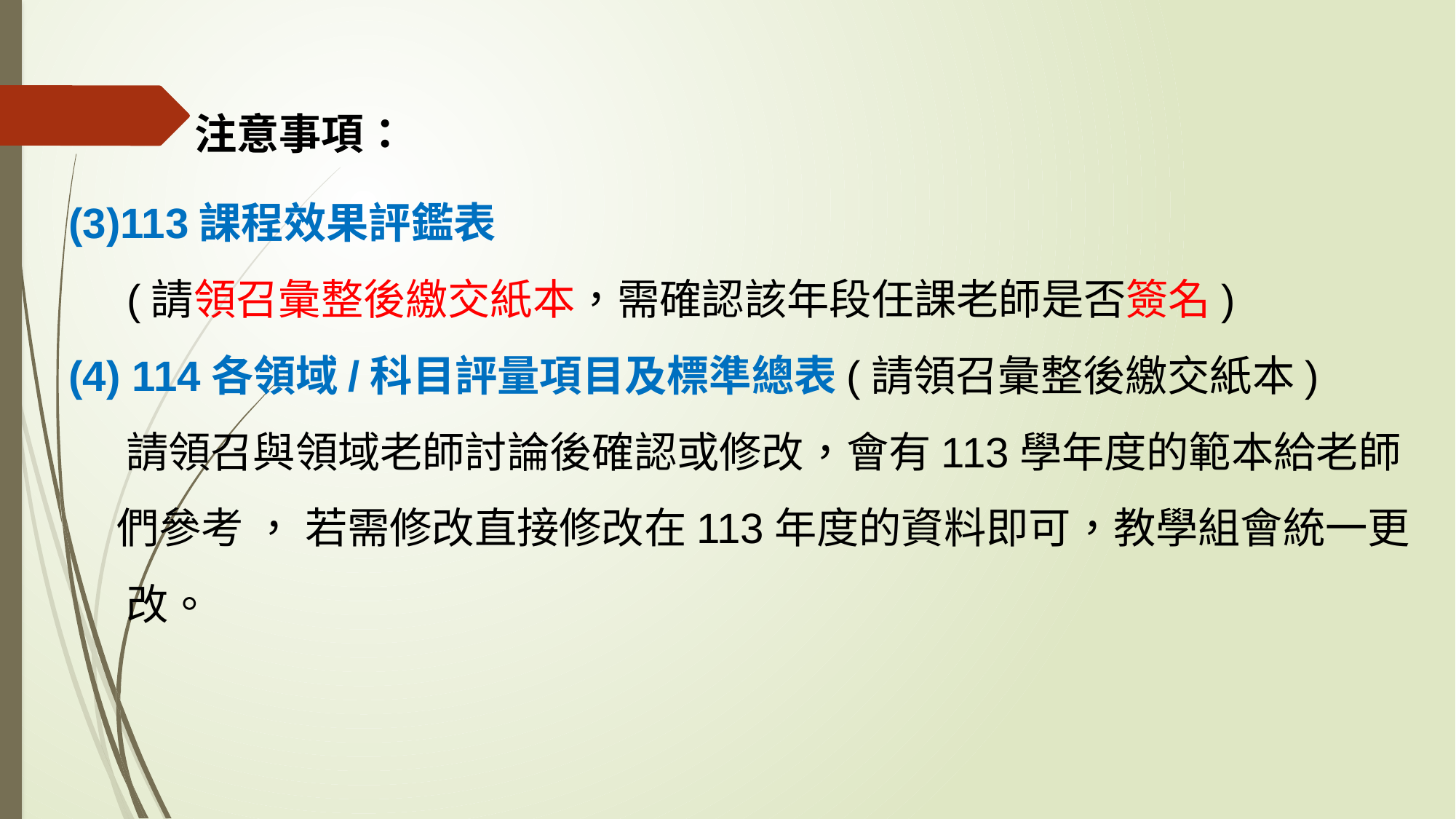

注意事項：
(3)113課程效果評鑑表
     (請領召彙整後繳交紙本，需確認該年段任課老師是否簽名)
(4) 114各領域/科目評量項目及標準總表(請領召彙整後繳交紙本)
    請領召與領域老師討論後確認或修改，會有113學年度的範本給老師
    們參考 ， 若需修改直接修改在113年度的資料即可，教學組會統一更
     改。